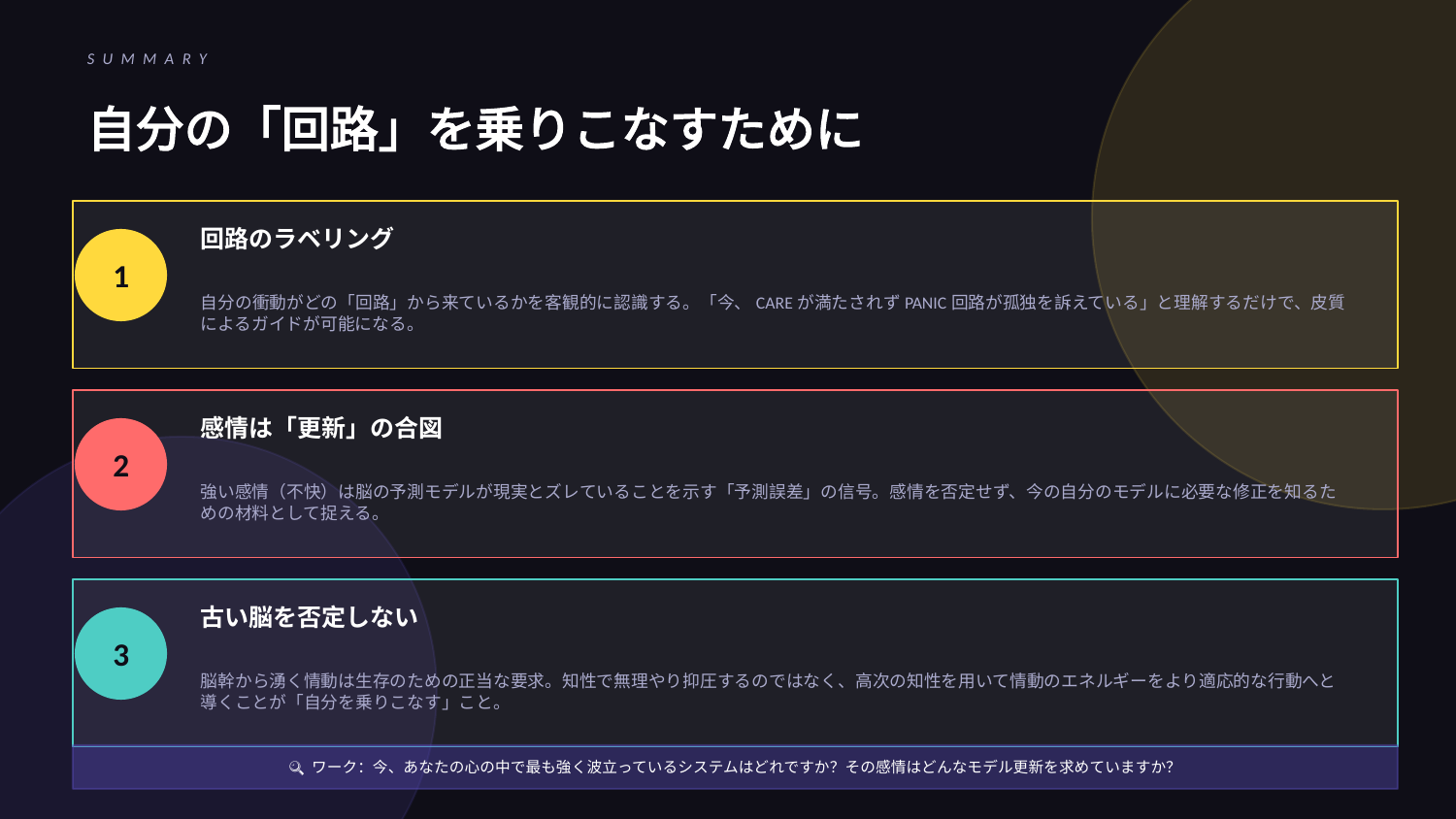

SUMMARY
自分の「回路」を乗りこなすために

回路のラベリング

1
自分の衝動がどの「回路」から来ているかを客観的に認識する。「今、CAREが満たされずPANIC回路が孤独を訴えている」と理解するだけで、皮質によるガイドが可能になる。

感情は「更新」の合図

2

強い感情（不快）は脳の予測モデルが現実とズレていることを示す「予測誤差」の信号。感情を否定せず、今の自分のモデルに必要な修正を知るための材料として捉える。

古い脳を否定しない

3
脳幹から湧く情動は生存のための正当な要求。知性で無理やり抑圧するのではなく、高次の知性を用いて情動のエネルギーをより適応的な行動へと導くことが「自分を乗りこなす」こと。

🔍 ワーク：今、あなたの心の中で最も強く波立っているシステムはどれですか？その感情はどんなモデル更新を求めていますか？